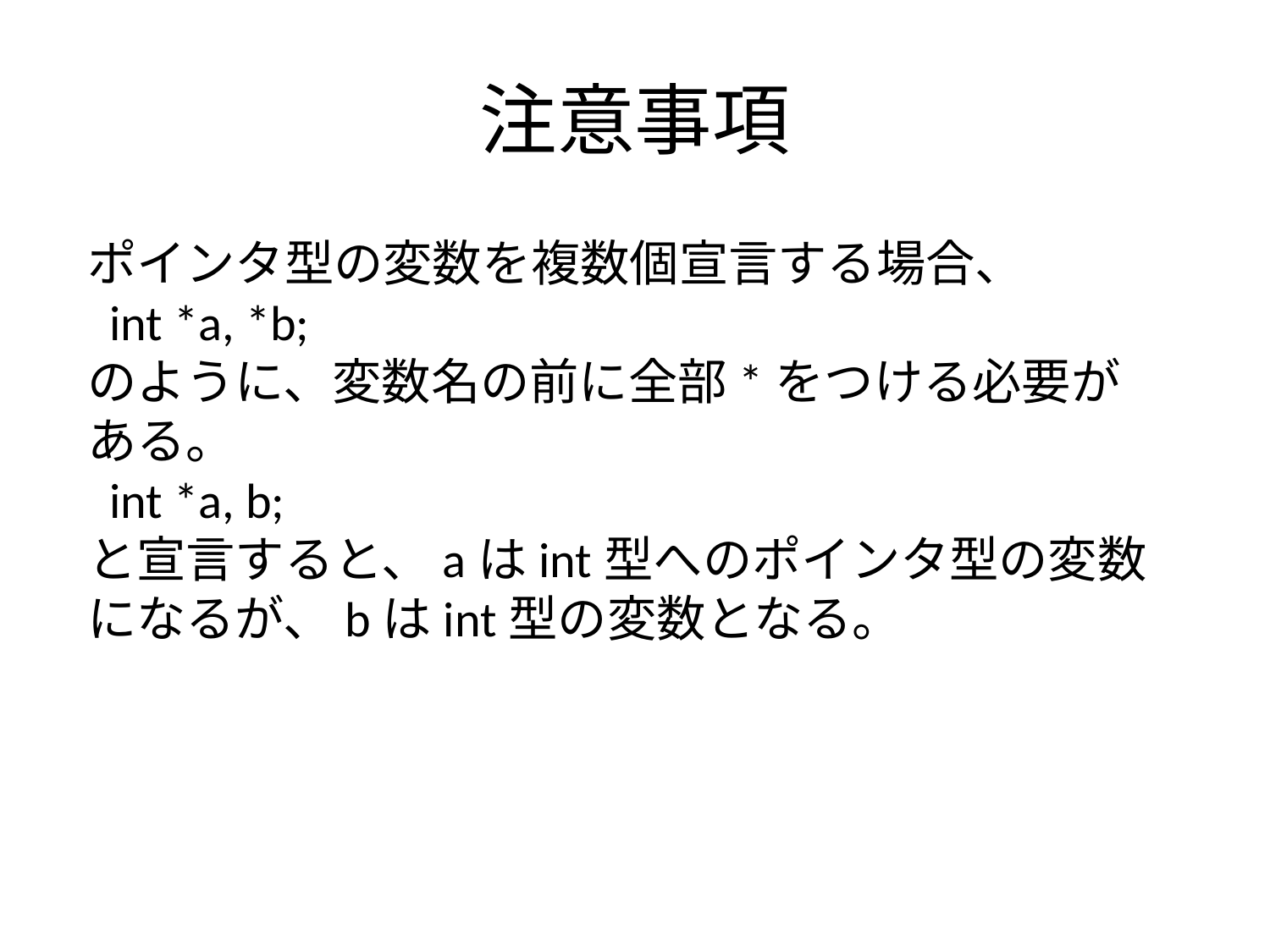

# 注意事項
ポインタ型の変数を複数個宣言する場合、
  int *a, *b;
のように、変数名の前に全部*をつける必要がある。
  int *a, b;
と宣言すると、aはint型へのポインタ型の変数になるが、bはint型の変数となる。